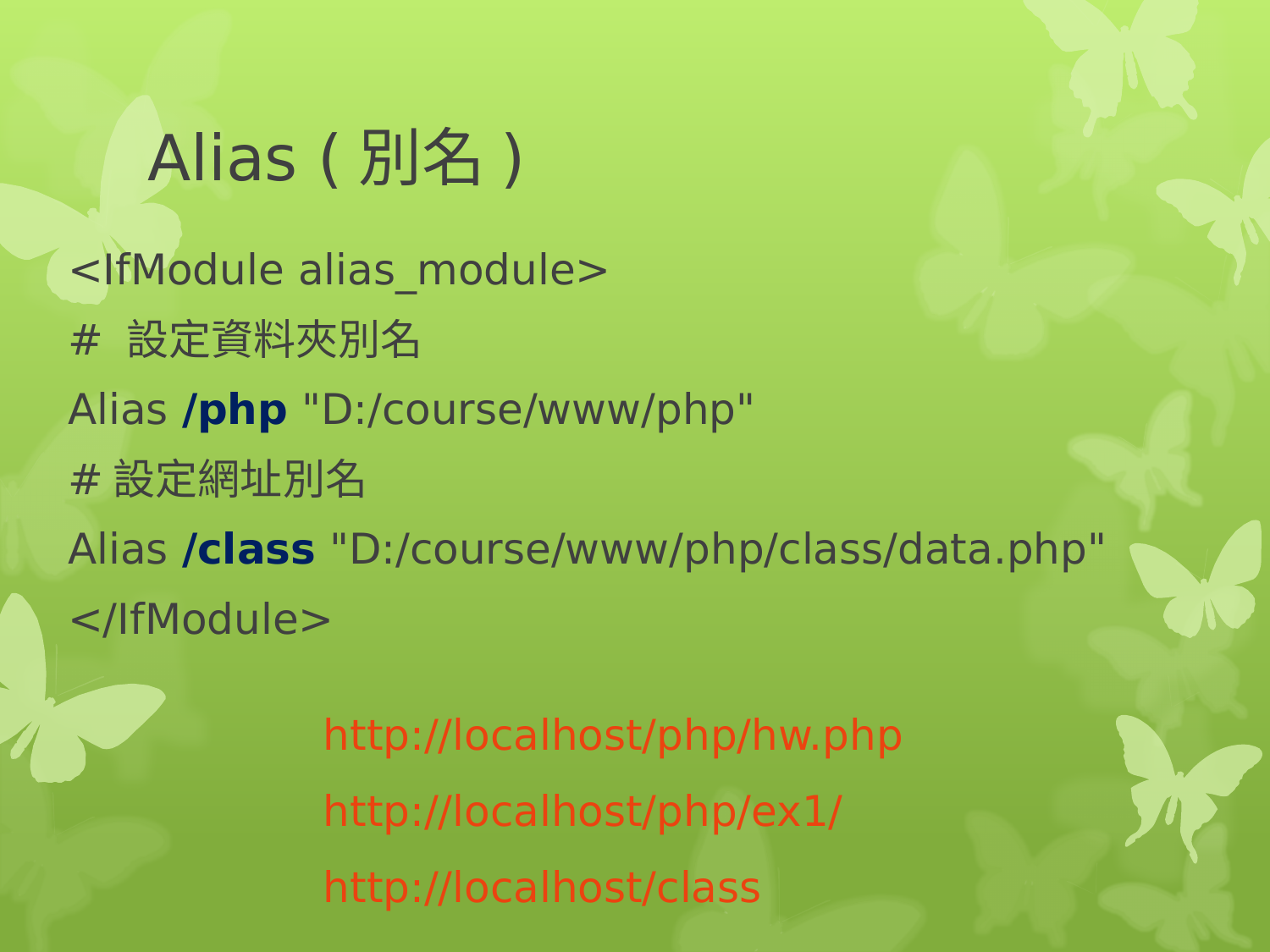

# Alias (別名)
<IfModule alias_module>
# 設定資料夾別名
Alias /php "D:/course/www/php"
#設定網址別名
Alias /class "D:/course/www/php/class/data.php"
</IfModule>
http://localhost/php/hw.php
http://localhost/php/ex1/
http://localhost/class